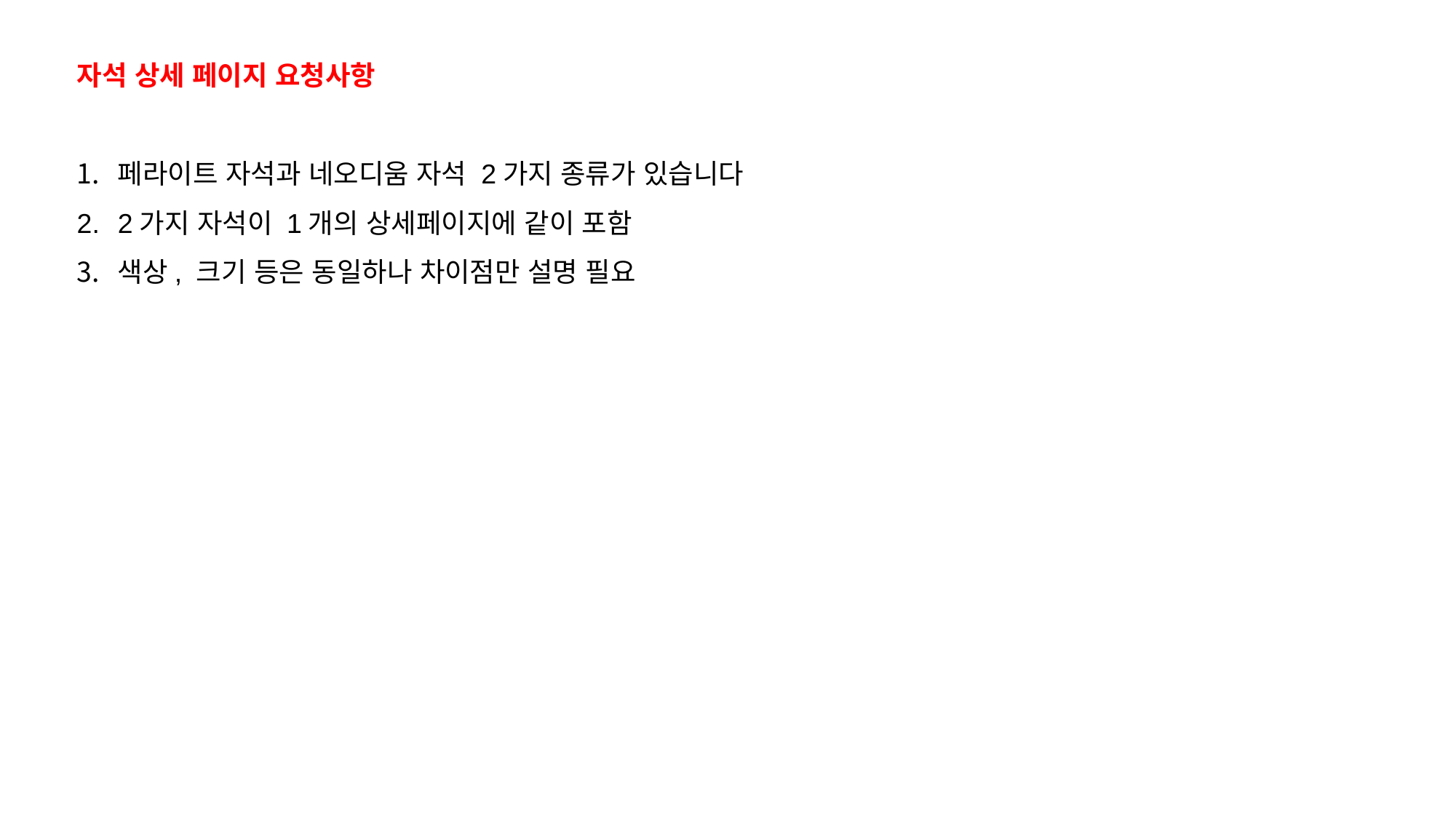

자석 상세 페이지 요청사항

페라이트 자석과 네오디움 자석 2가지 종류가 있습니다
2가지 자석이 1개의 상세페이지에 같이 포함
색상, 크기 등은 동일하나 차이점만 설명 필요